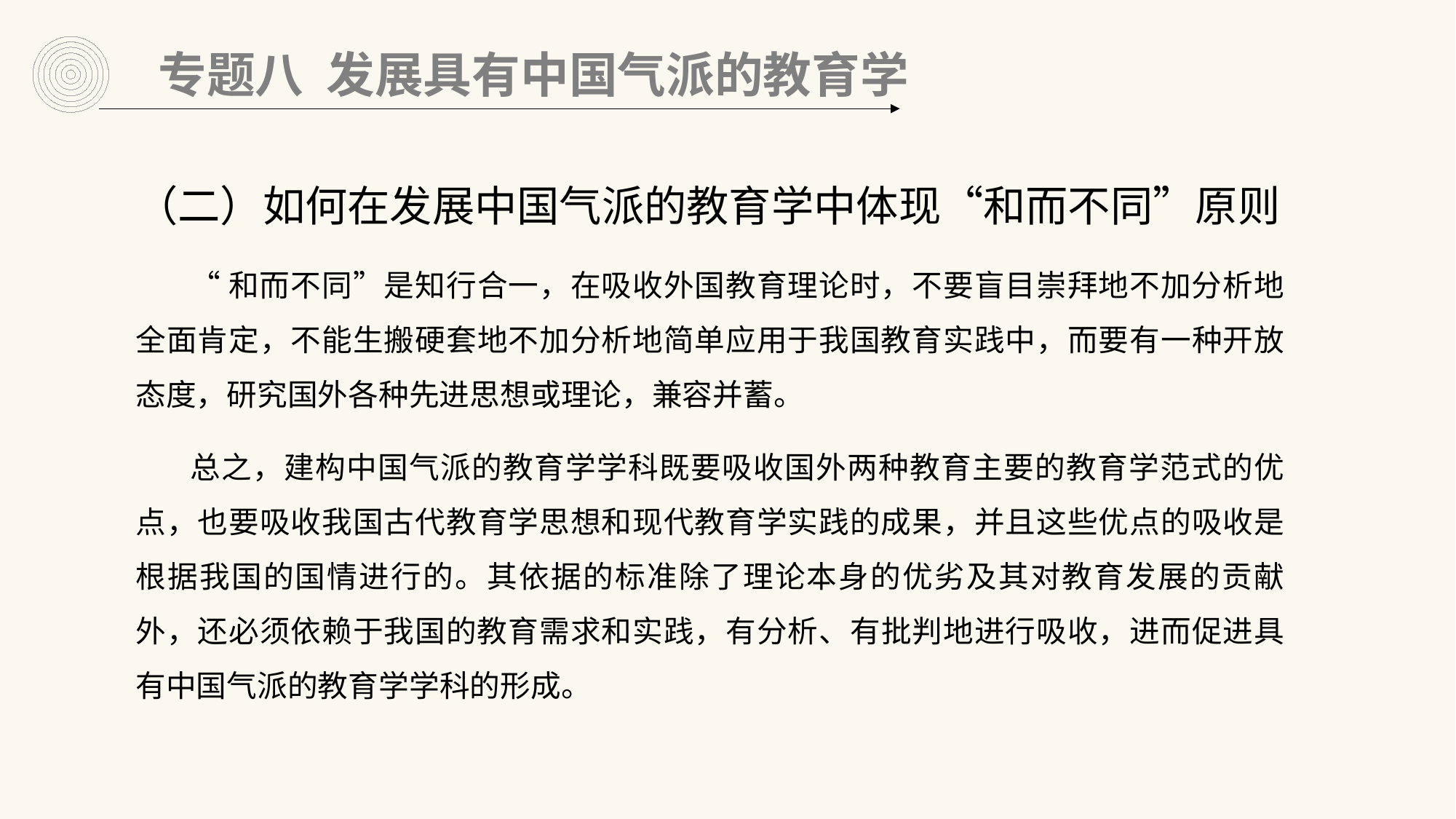

专题八  发展具有中国气派的教育学
（二）如何在发展中国气派的教育学中体现“和而不同”原则
“和而不同”是知行合一，在吸收外国教育理论时，不要盲目崇拜地不加分析地全面肯定，不能生搬硬套地不加分析地简单应用于我国教育实践中，而要有一种开放态度，研究国外各种先进思想或理论，兼容并蓄。
总之，建构中国气派的教育学学科既要吸收国外两种教育主要的教育学范式的优点，也要吸收我国古代教育学思想和现代教育学实践的成果，并且这些优点的吸收是根据我国的国情进行的。其依据的标准除了理论本身的优劣及其对教育发展的贡献外，还必须依赖于我国的教育需求和实践，有分析、有批判地进行吸收，进而促进具有中国气派的教育学学科的形成。